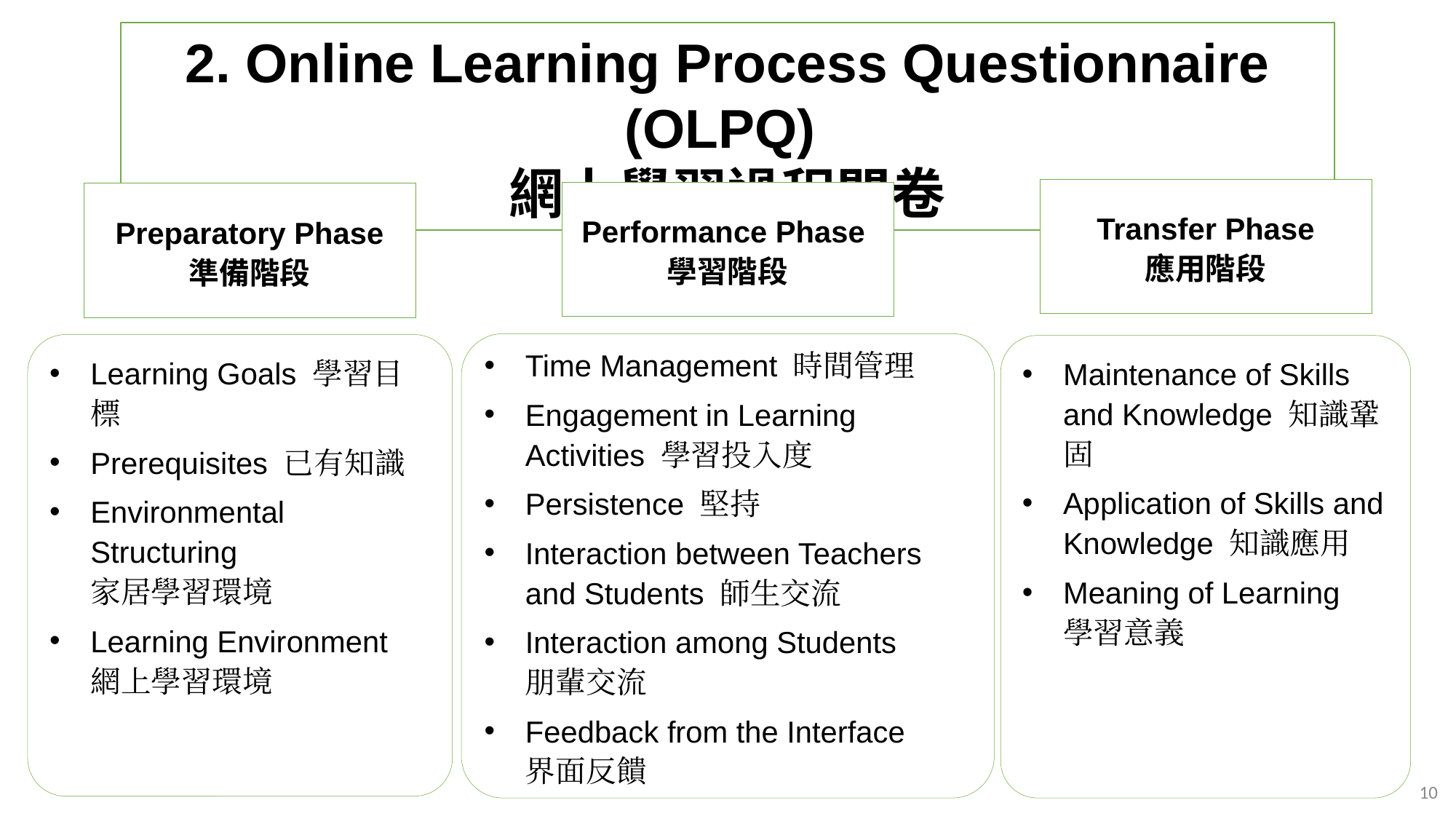

2. Online Learning Process Questionnaire (OLPQ)
網上學習過程問卷
Transfer Phase
應用階段
Performance Phase
學習階段
Preparatory Phase
準備階段
Time Management 時間管理
Engagement in Learning Activities 學習投入度
Persistence 堅持
Interaction between Teachers and Students 師生交流
Interaction among Students
朋輩交流
Feedback from the Interface
界面反饋
Learning Goals 學習目標
Prerequisites 已有知識
Environmental Structuring
家居學習環境
Learning Environment
網上學習環境
Maintenance of Skills and Knowledge 知識鞏固
Application of Skills and Knowledge 知識應用
Meaning of Learning
學習意義
10